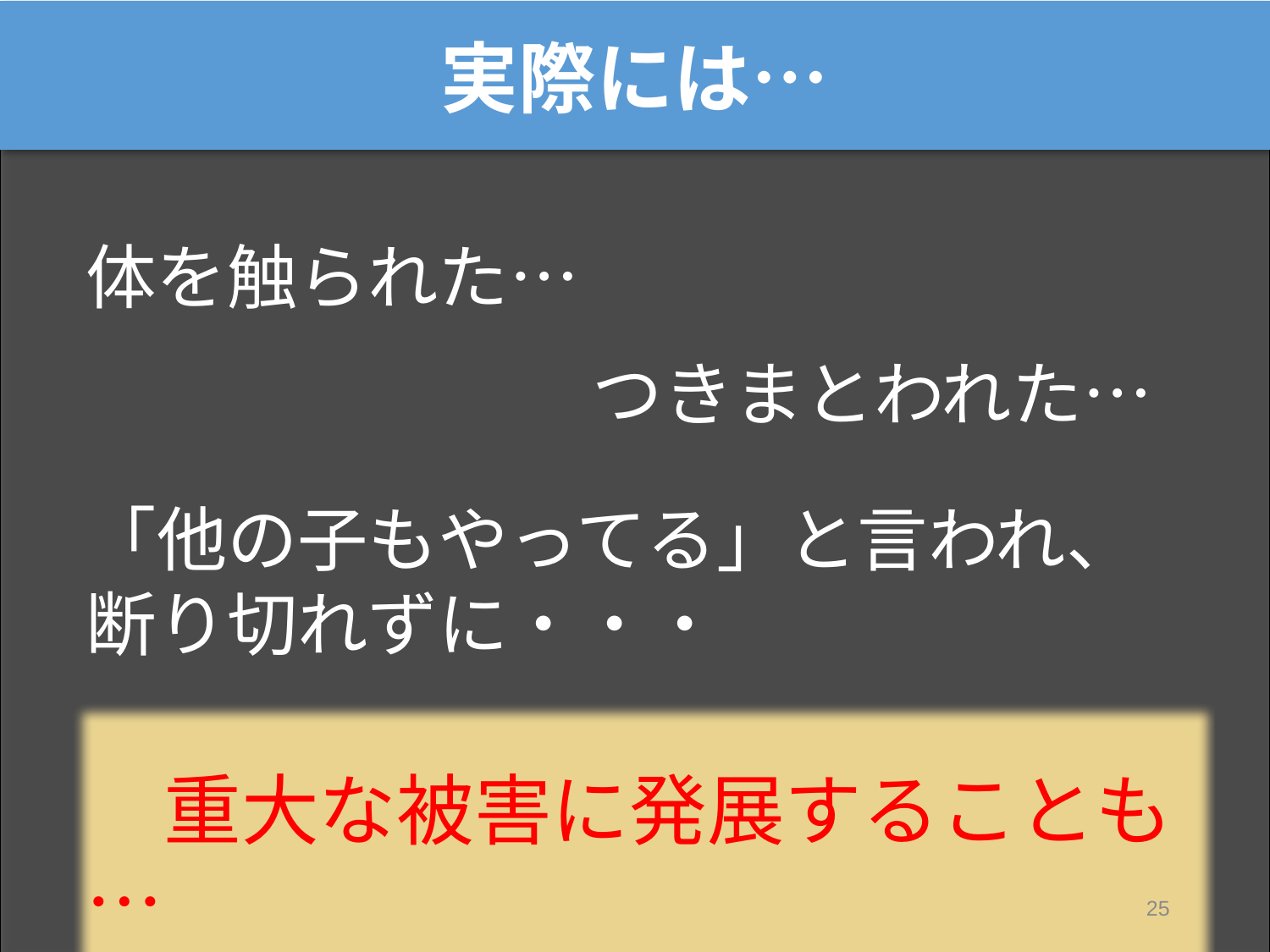

実際には…
体を触られた…
つきまとわれた…
「他の子もやってる」と言われ、断り切れずに・・・

　重大な被害に発展することも…

25